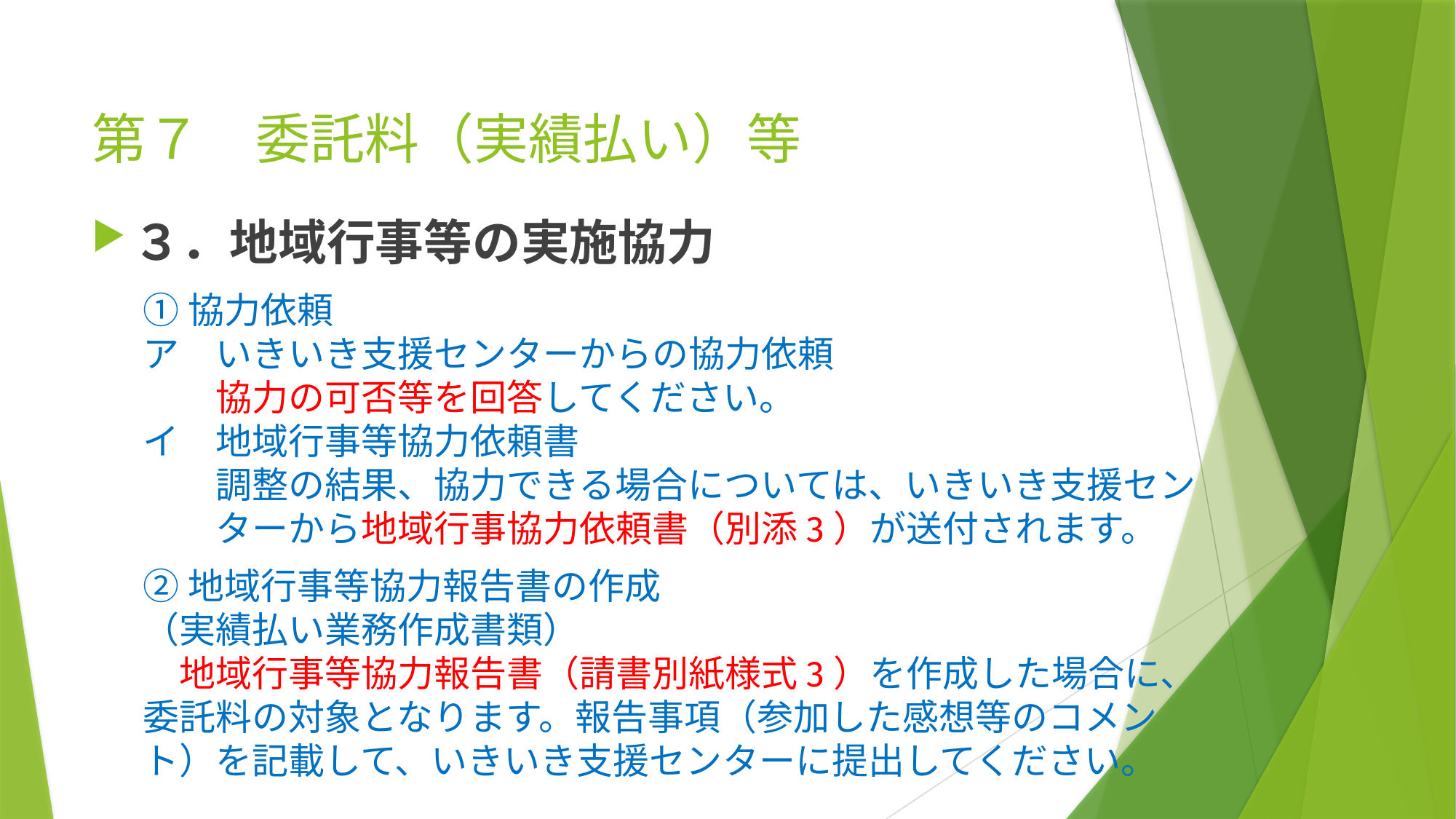

# 第７　委託料（実績払い）等
３．地域行事等の実施協力
①協力依頼
ア　いきいき支援センターからの協力依頼
　　協力の可否等を回答してください。
イ　地域行事等協力依頼書
　　調整の結果、協力できる場合については、いきいき支援セン
　　ターから地域行事協力依頼書（別添3）が送付されます。
②地域行事等協力報告書の作成
（実績払い業務作成書類）
　地域行事等協力報告書（請書別紙様式3）を作成した場合に、委託料の対象となります。報告事項（参加した感想等のコメント）を記載して、いきいき支援センターに提出してください。